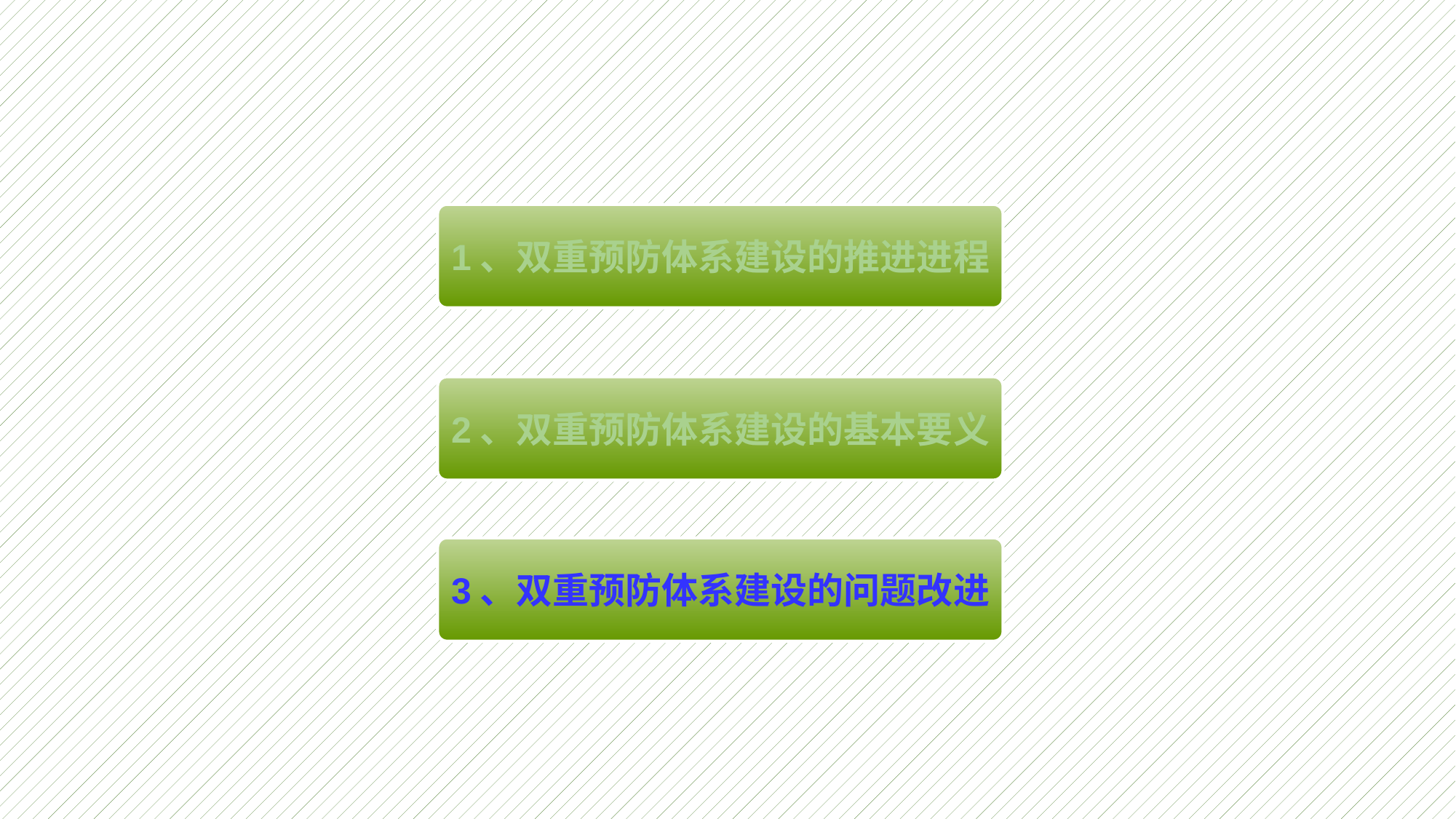

1、双重预防体系建设的推进进程
2、双重预防体系建设的基本要义
3、双重预防体系建设的问题改进